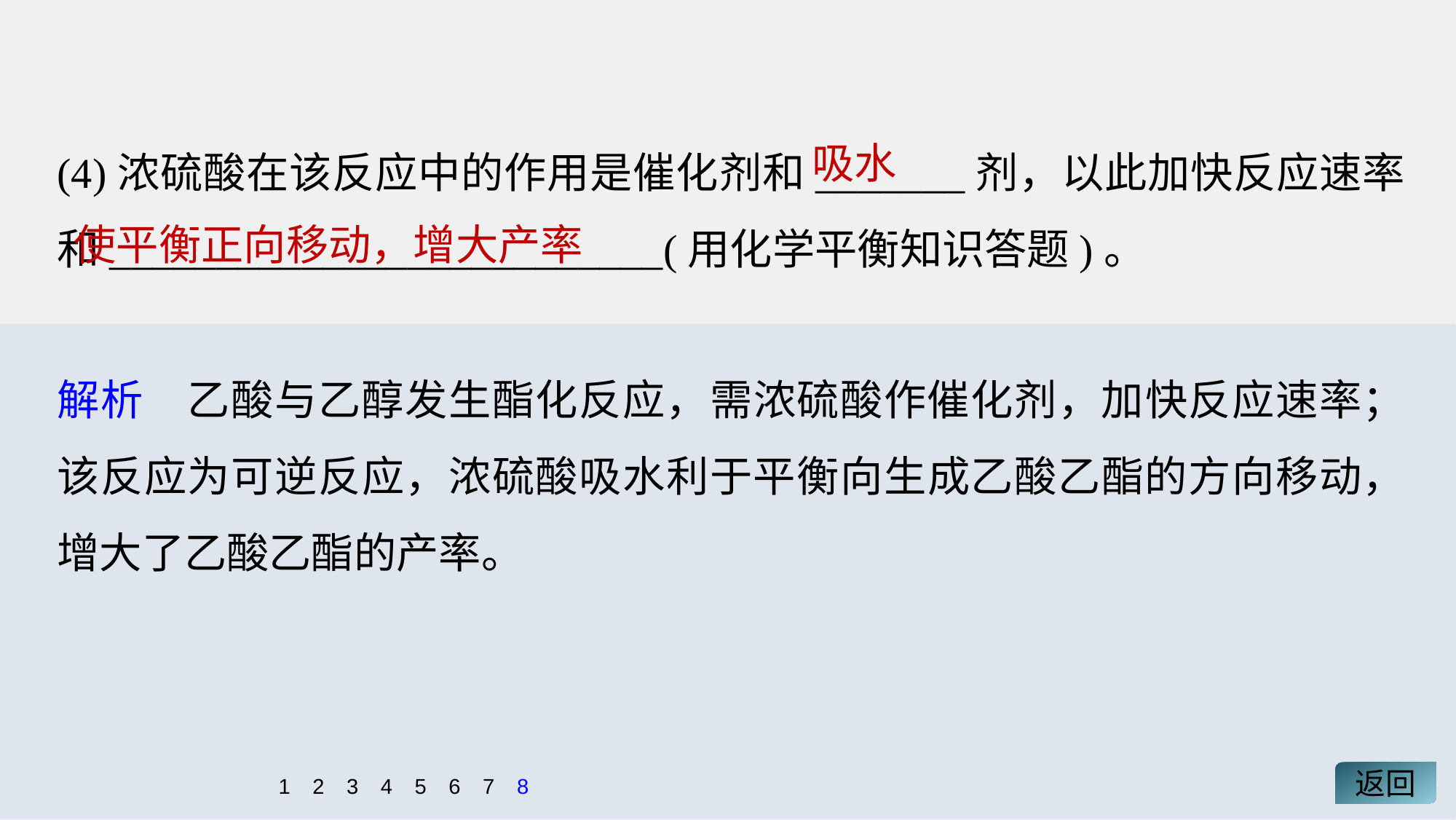

(4)浓硫酸在该反应中的作用是催化剂和_______剂，以此加快反应速率和__________________________(用化学平衡知识答题)。
吸水
使平衡正向移动，增大产率
解析　乙酸与乙醇发生酯化反应，需浓硫酸作催化剂，加快反应速率；该反应为可逆反应，浓硫酸吸水利于平衡向生成乙酸乙酯的方向移动，增大了乙酸乙酯的产率。
返回
1
2
3
4
5
6
7
8